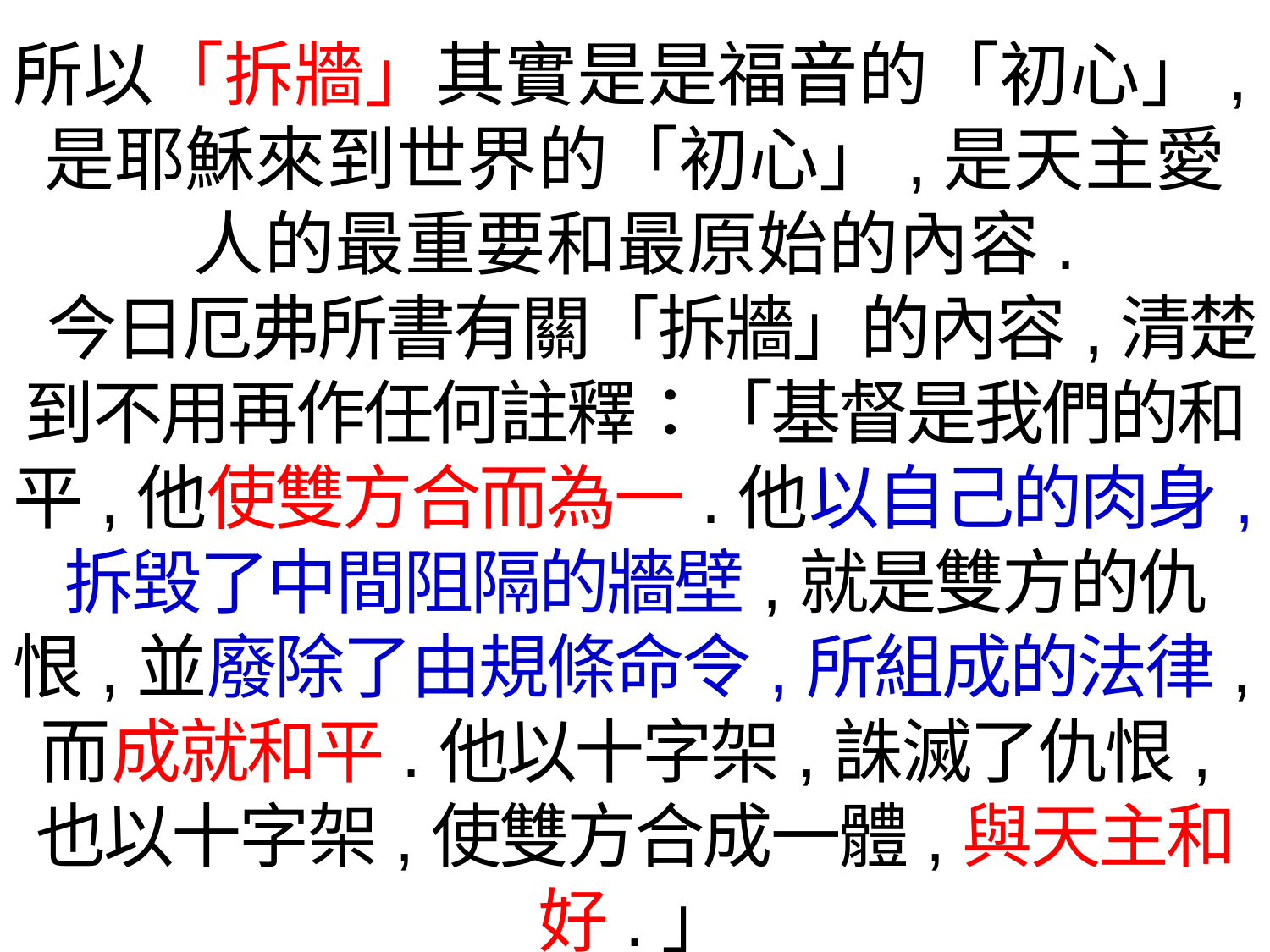

所以「拆牆」其實是是福音的「初心」,是耶穌來到世界的「初心」,是天主愛人的最重要和最原始的內容.
 今日厄弗所書有關「拆牆」的內容,清楚到不用再作任何註釋：「基督是我們的和平,他使雙方合而為一.他以自己的肉身,拆毀了中間阻隔的牆壁,就是雙方的仇恨,並廢除了由規條命令,所組成的法律,而成就和平.他以十字架,誅滅了仇恨,也以十字架,使雙方合成一體,與天主和好.」